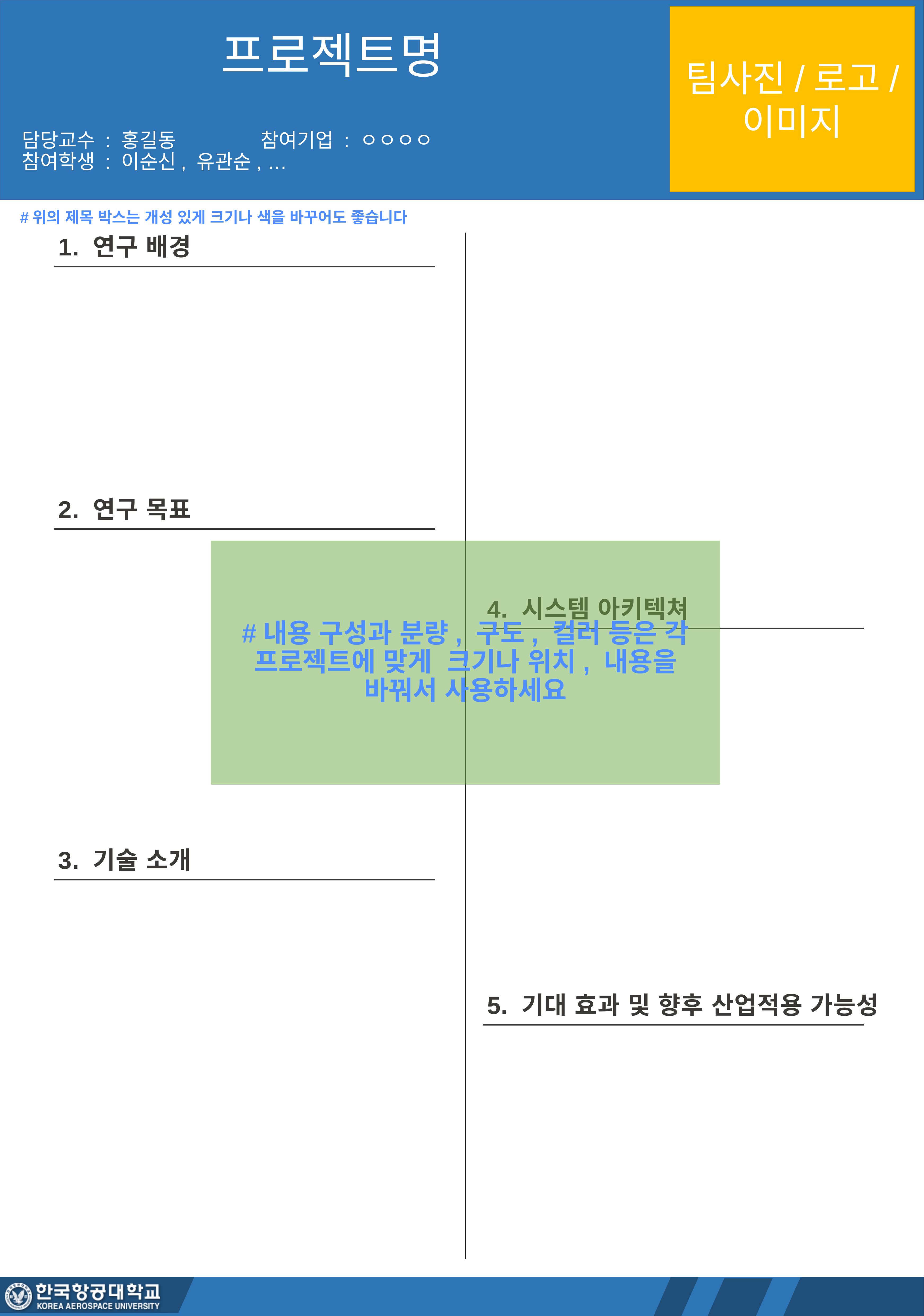

팀사진/로고/
이미지
프로젝트명
담당교수 : 홍길동 		참여기업 : ㅇㅇㅇㅇ
참여학생 : 이순신, 유관순, …
#위의 제목 박스는 개성 있게 크기나 색을 바꾸어도 좋습니다
1. 연구 배경

2. 연구 목표

3. 기술 소개
#내용 구성과 분량, 구도, 컬러 등은 각 프로젝트에 맞게  크기나 위치, 내용을 바꿔서 사용하세요
4. 시스템 아키텍쳐
5. 기대 효과 및 향후 산업적용 가능성